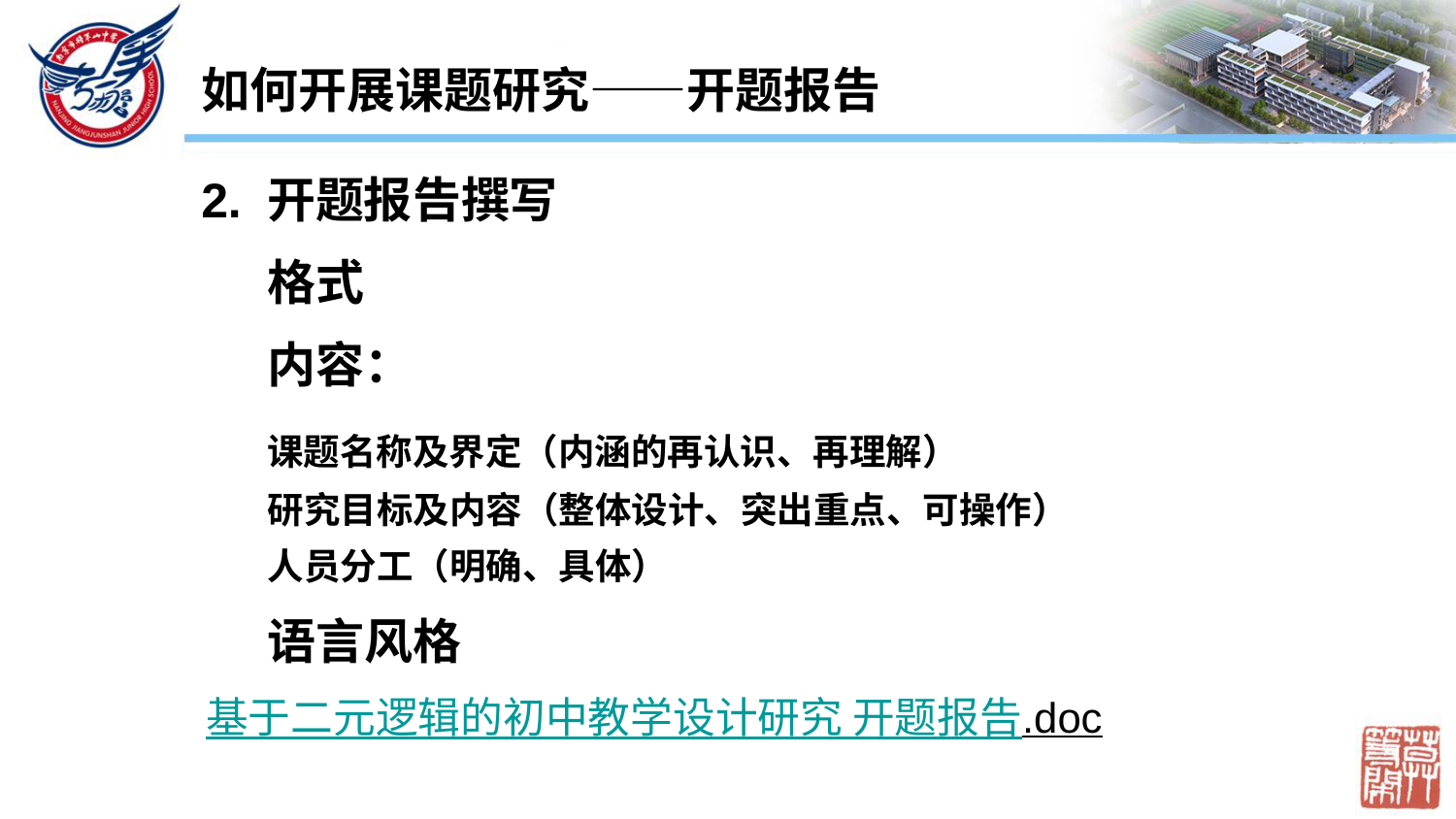

如何开展课题研究——开题报告
2. 开题报告撰写
     格式
     内容：
     课题名称及界定（内涵的再认识、再理解）
       研究目标及内容（整体设计、突出重点、可操作）
       人员分工（明确、具体）
     语言风格
         基于二元逻辑的初中教学设计研究 开题报告.doc